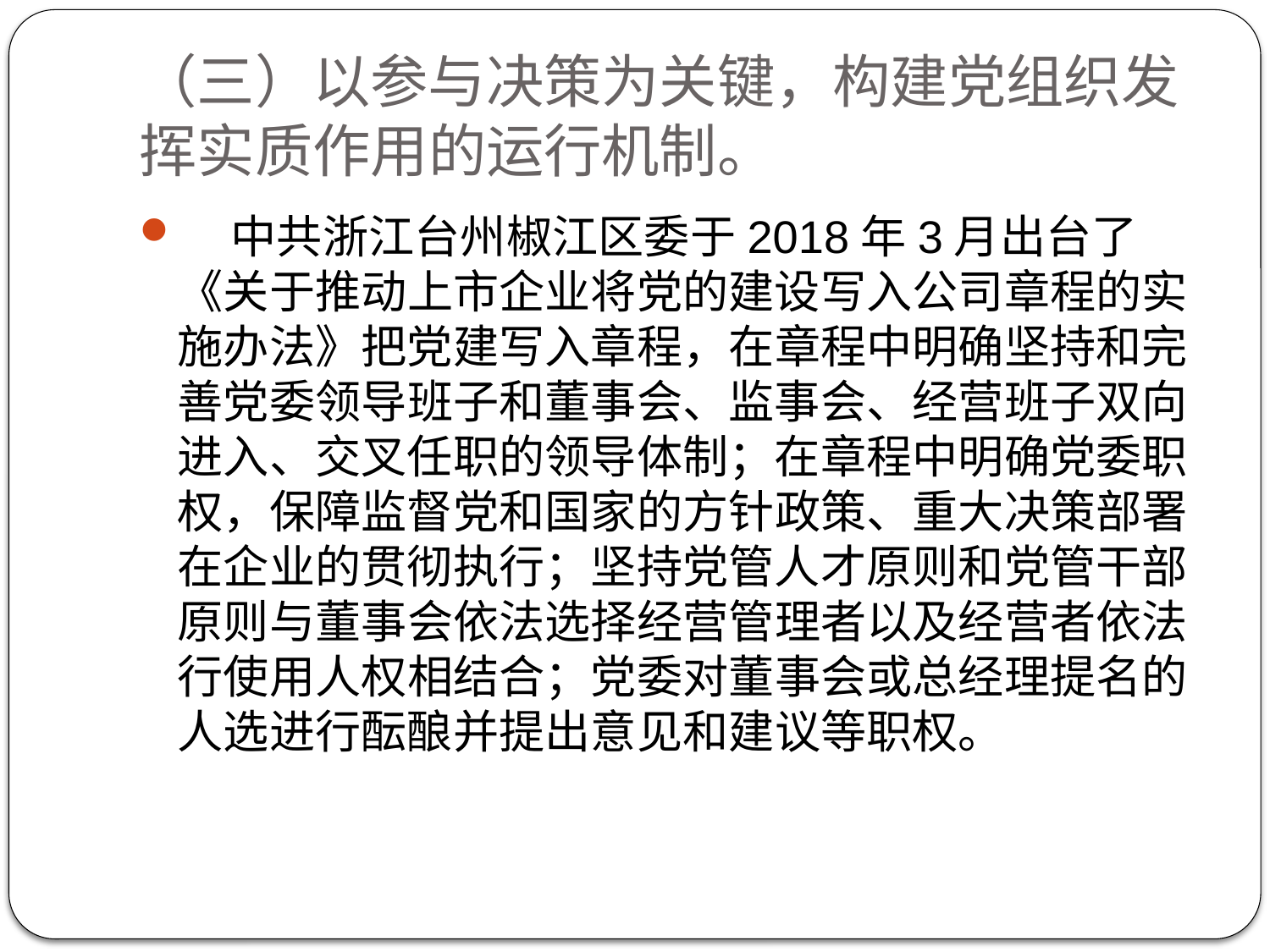

# （三）以参与决策为关键，构建党组织发挥实质作用的运行机制。
    中共浙江台州椒江区委于2018年3月出台了《关于推动上市企业将党的建设写入公司章程的实施办法》把党建写入章程，在章程中明确坚持和完善党委领导班子和董事会、监事会、经营班子双向进入、交叉任职的领导体制；在章程中明确党委职权，保障监督党和国家的方针政策、重大决策部署在企业的贯彻执行；坚持党管人才原则和党管干部原则与董事会依法选择经营管理者以及经营者依法行使用人权相结合；党委对董事会或总经理提名的人选进行酝酿并提出意见和建议等职权。